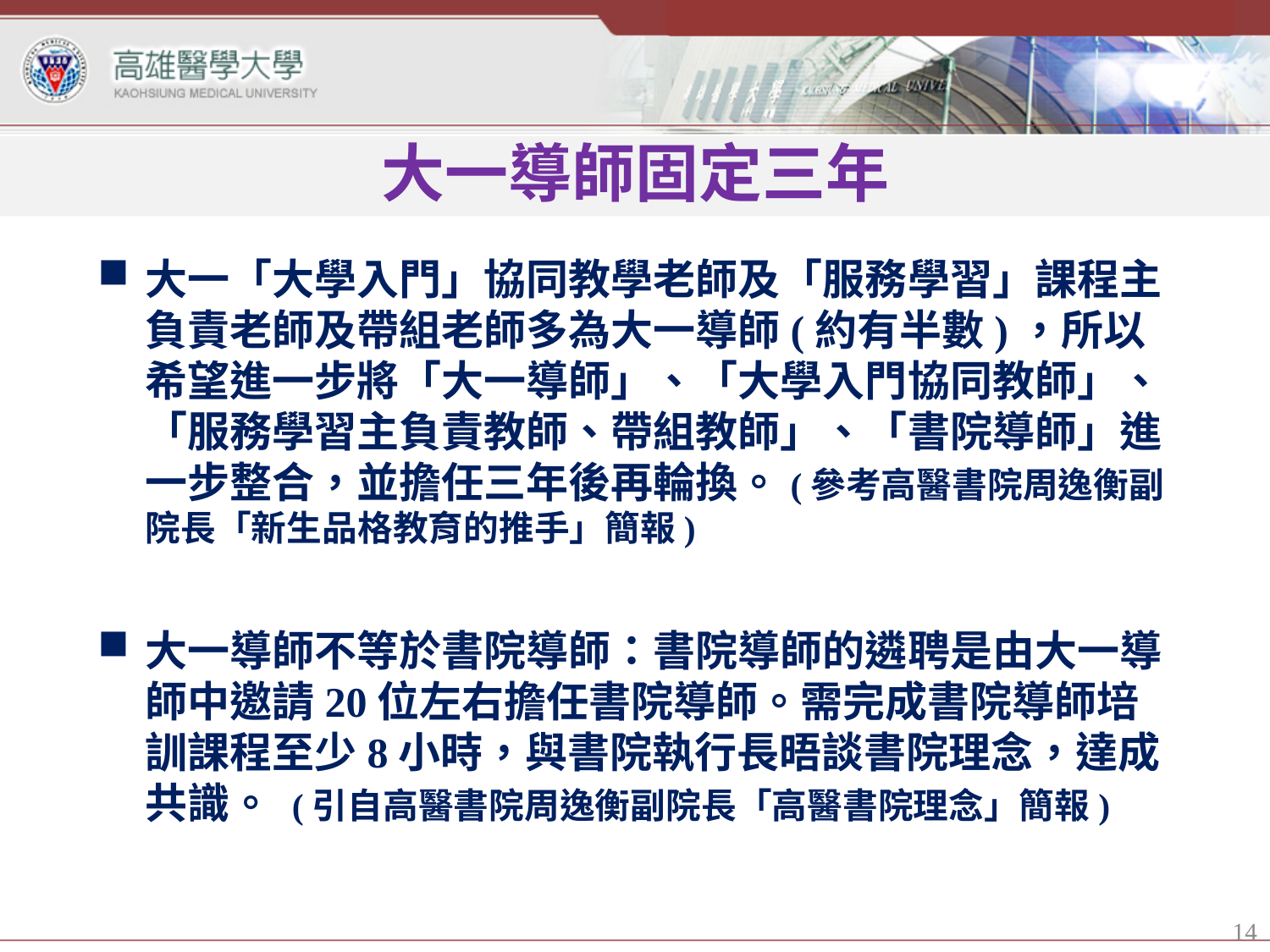

# 大一導師固定三年
大一「大學入門」協同教學老師及「服務學習」課程主負責老師及帶組老師多為大一導師(約有半數)，所以希望進一步將「大一導師」、「大學入門協同教師」、「服務學習主負責教師、帶組教師」、「書院導師」進一步整合，並擔任三年後再輪換。(參考高醫書院周逸衡副院長「新生品格教育的推手」簡報)

大一導師不等於書院導師：書院導師的遴聘是由大一導師中邀請20位左右擔任書院導師。需完成書院導師培訓課程至少8小時，與書院執行長晤談書院理念，達成共識。 (引自高醫書院周逸衡副院長「高醫書院理念」簡報)